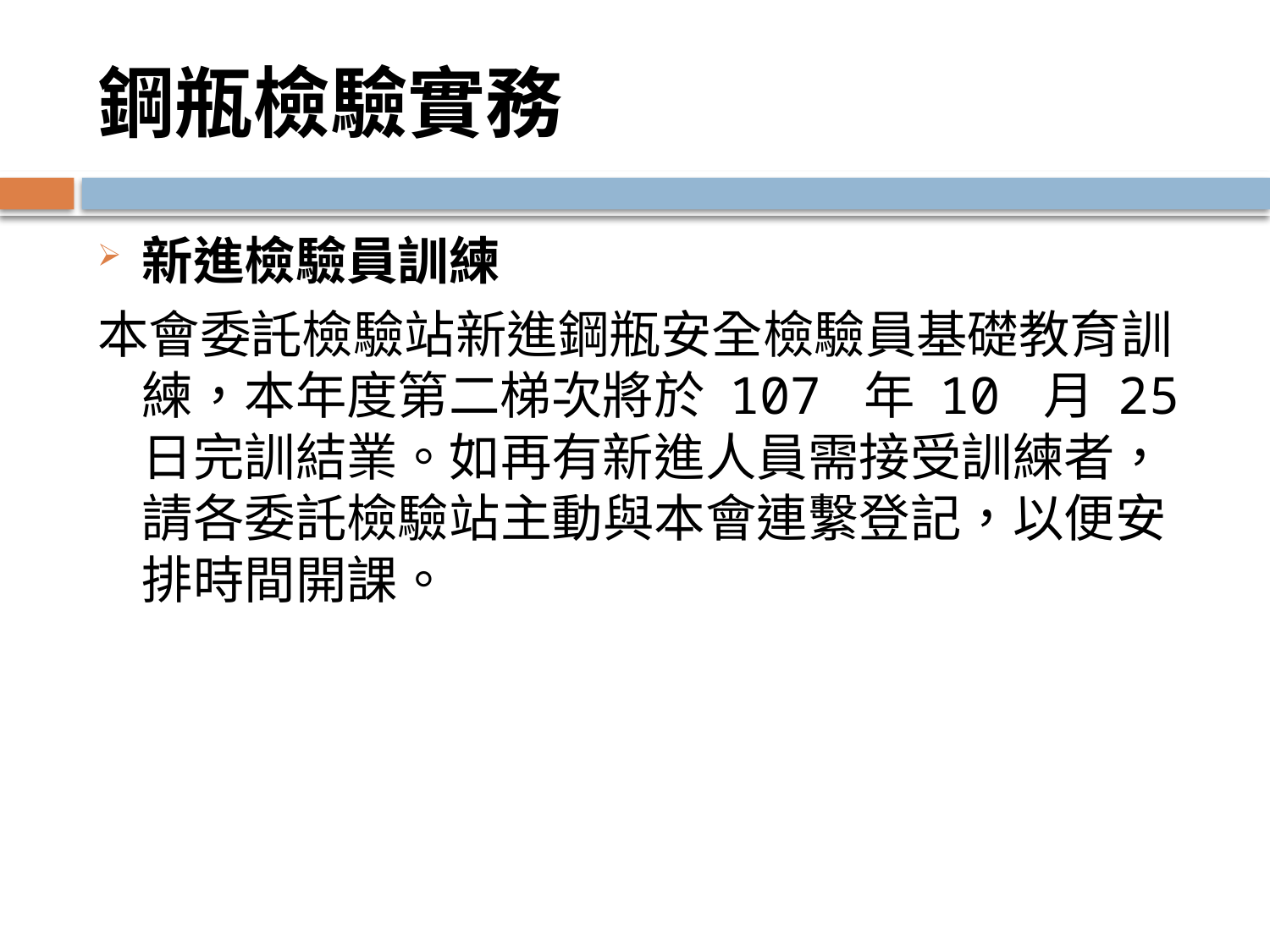

# 鋼瓶檢驗實務
新進檢驗員訓練
本會委託檢驗站新進鋼瓶安全檢驗員基礎教育訓練，本年度第二梯次將於 107 年 10 月 25 日完訓結業。如再有新進人員需接受訓練者，請各委託檢驗站主動與本會連繫登記，以便安排時間開課。